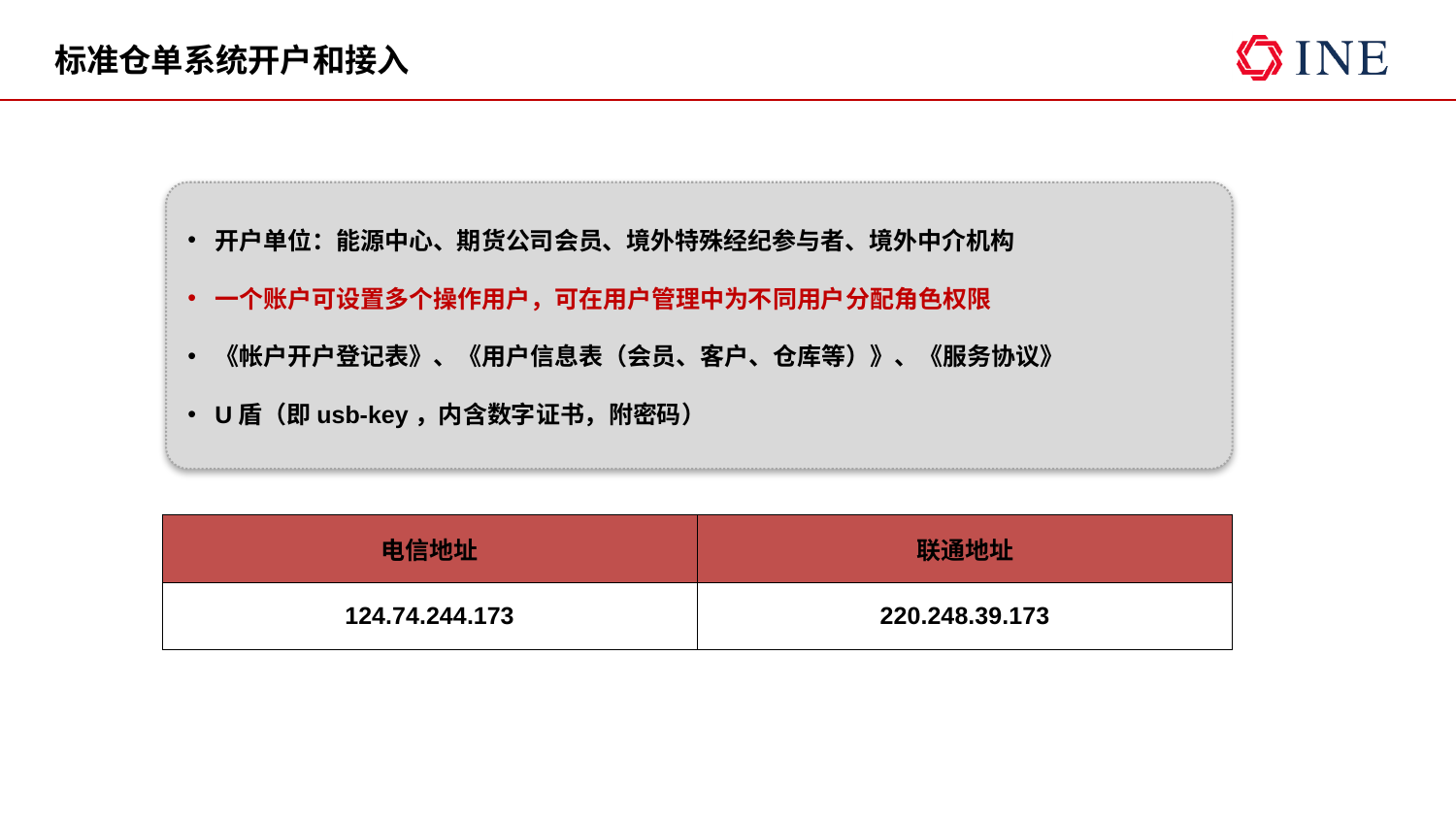

# 标准仓单系统开户和接入
开户单位：能源中心、期货公司会员、境外特殊经纪参与者、境外中介机构
一个账户可设置多个操作用户，可在用户管理中为不同用户分配角色权限
《帐户开户登记表》、《用户信息表（会员、客户、仓库等）》、《服务协议》
U盾（即usb-key，内含数字证书，附密码）
| 电信地址 | 联通地址 |
| --- | --- |
| 124.74.244.173 | 220.248.39.173 |